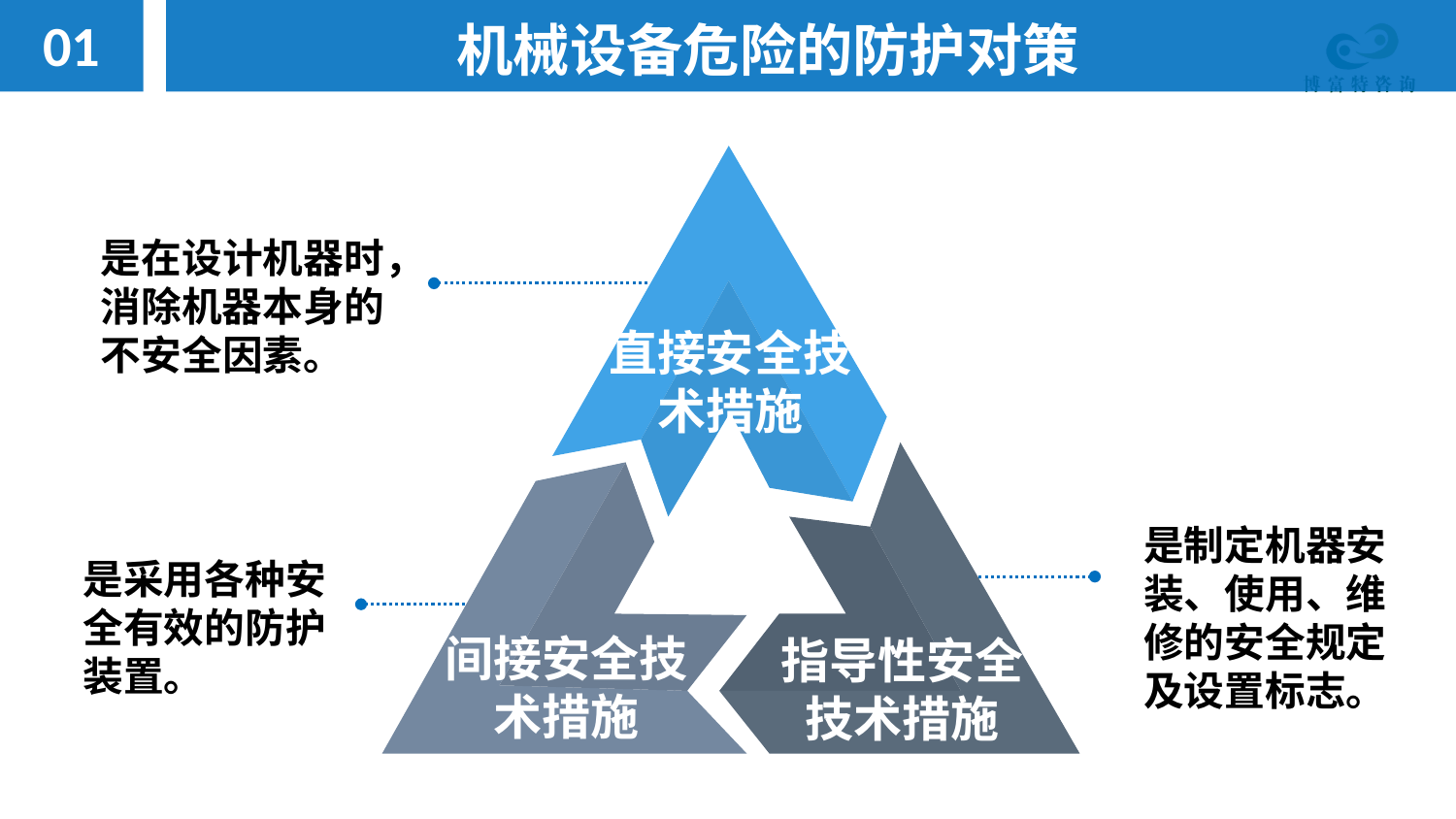

01
机械设备危险的防护对策

是在设计机器时，消除机器本身的不安全因素。
直接安全技术措施
是制定机器安装、使用、维修的安全规定及设置标志。
是采用各种安全有效的防护装置。
间接安全技术措施
指导性安全技术措施